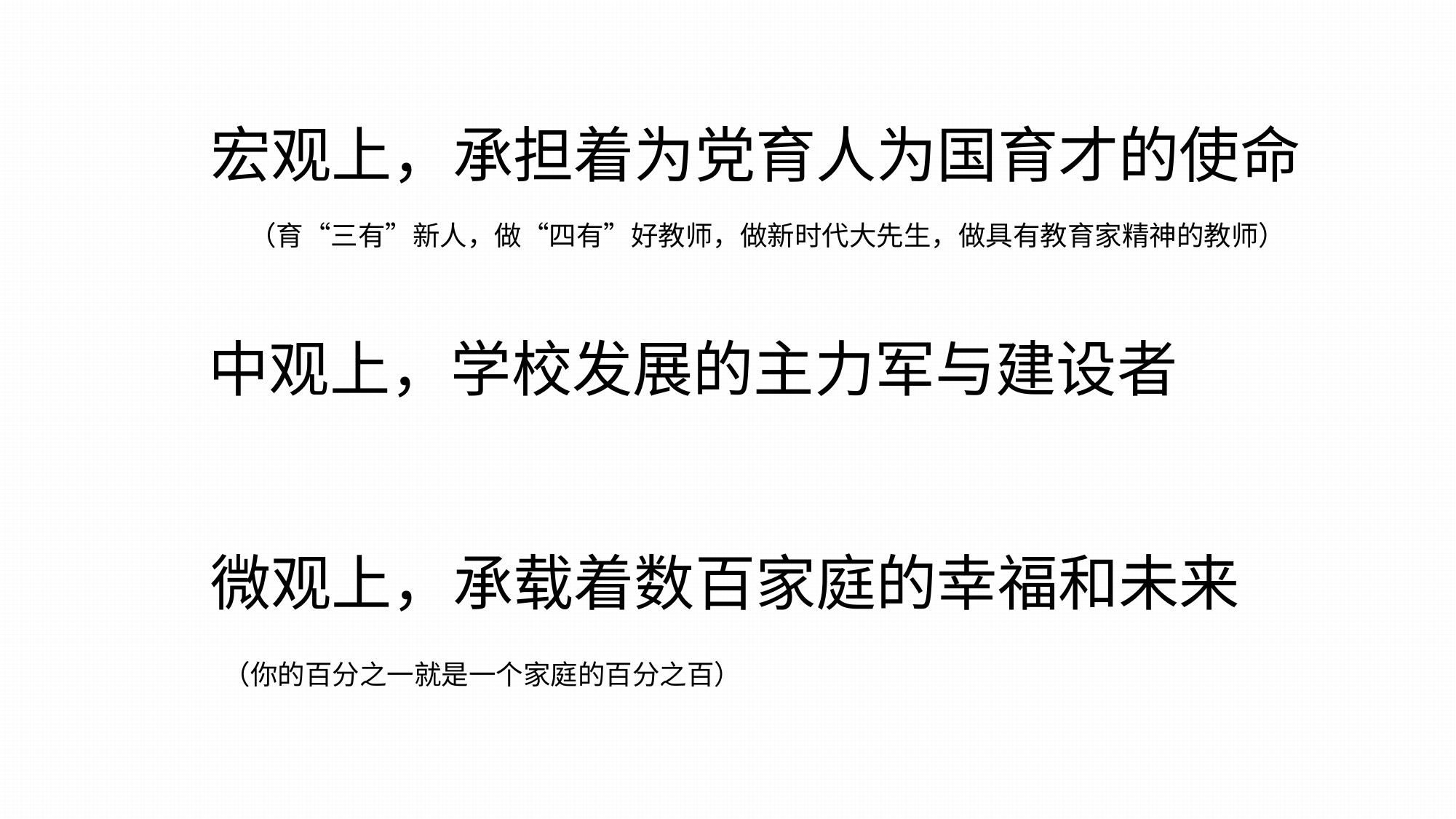

宏观上，承担着为党育人为国育才的使命
（育“三有”新人，做“四有”好教师，做新时代大先生，做具有教育家精神的教师）
中观上，学校发展的主力军与建设者
微观上，承载着数百家庭的幸福和未来
（你的百分之一就是一个家庭的百分之百）